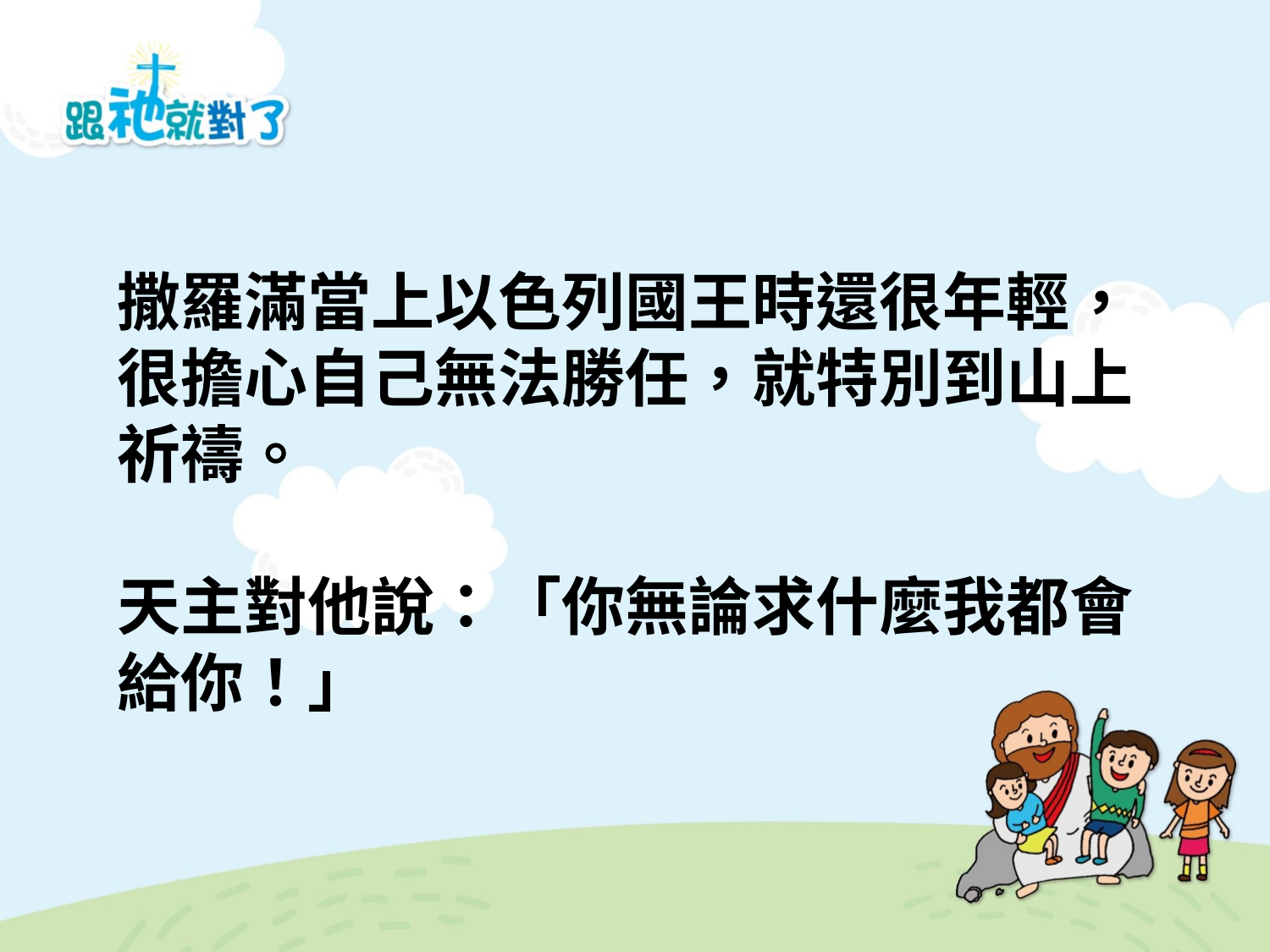

撒羅滿當上以色列國王時還很年輕，很擔心自己無法勝任，就特別到山上祈禱。

天主對他說：「你無論求什麼我都會給你！」